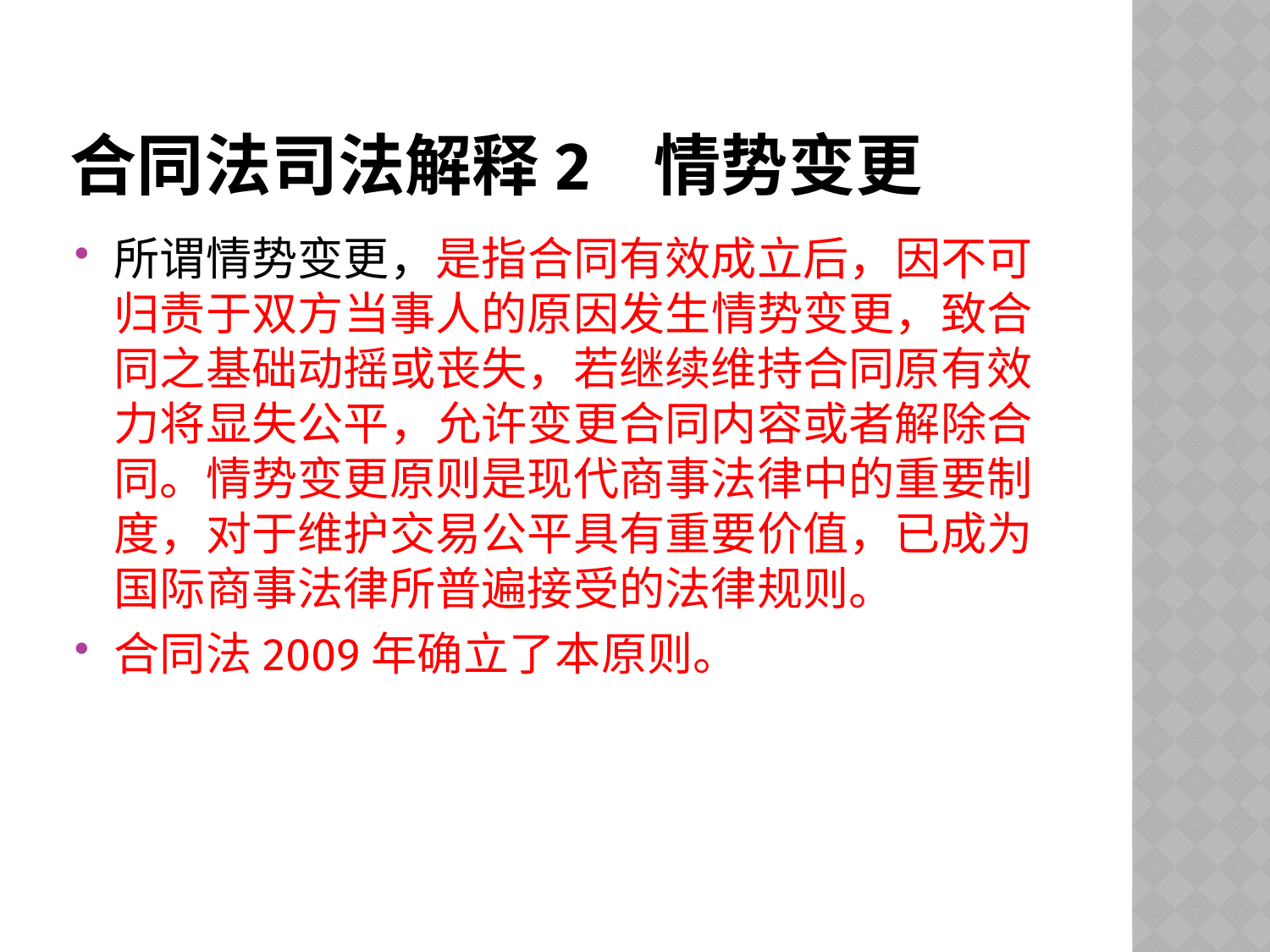

# 合同法司法解释2   情势变更
所谓情势变更，是指合同有效成立后，因不可归责于双方当事人的原因发生情势变更，致合同之基础动摇或丧失，若继续维持合同原有效力将显失公平，允许变更合同内容或者解除合同。情势变更原则是现代商事法律中的重要制度，对于维护交易公平具有重要价值，已成为国际商事法律所普遍接受的法律规则。
合同法2009年确立了本原则。